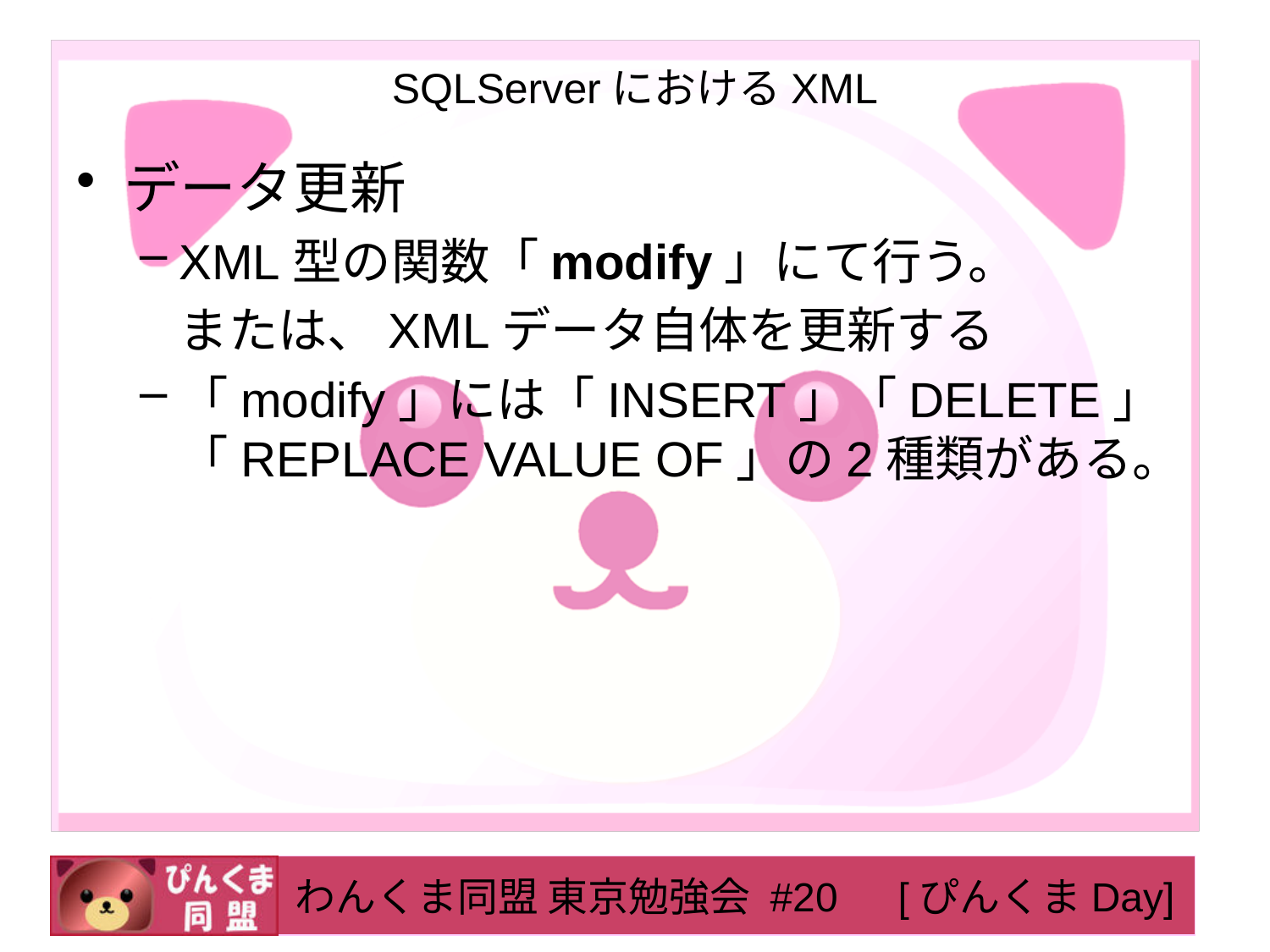

# SQLServerにおけるXML
データ更新
XML型の関数「modify」にて行う。
	または、XMLデータ自体を更新する
「modify」には「INSERT」「DELETE」「REPLACE VALUE OF」の2種類がある。